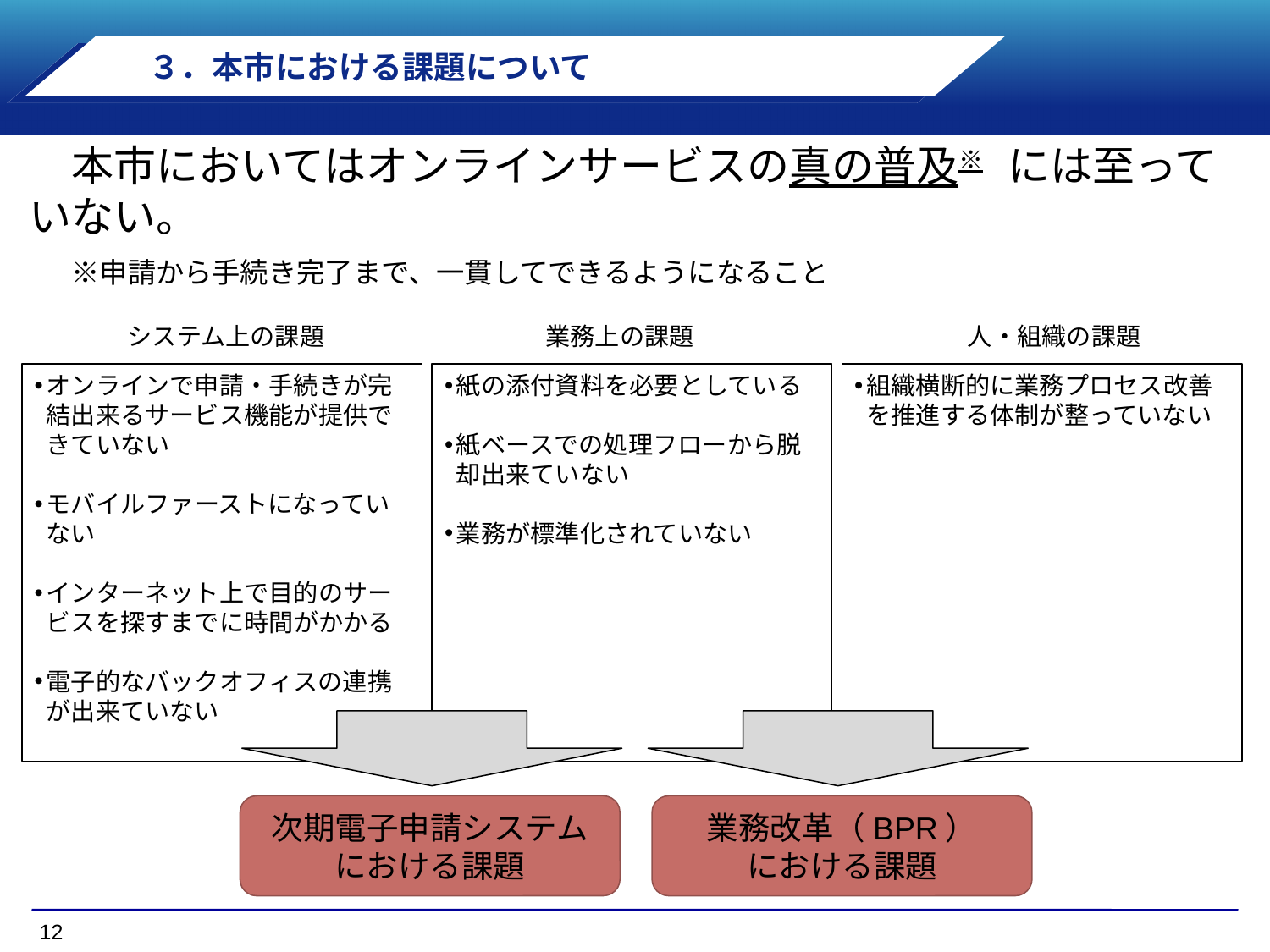

３．本市における課題について
　本市においてはオンラインサービスの真の普及※　には至っていない。
　※申請から手続き完了まで、一貫してできるようになること
システム上の課題
人・組織の課題
業務上の課題
オンラインで申請・手続きが完結出来るサービス機能が提供できていない

モバイルファーストになっていない

インターネット上で目的のサービスを探すまでに時間がかかる

電子的なバックオフィスの連携が出来ていない

紙の添付資料を必要としている

紙ベースでの処理フローから脱却出来ていない

業務が標準化されていない

組織横断的に業務プロセス改善を推進する体制が整っていない

次期電子申請システム
における課題
業務改革（BPR）
における課題